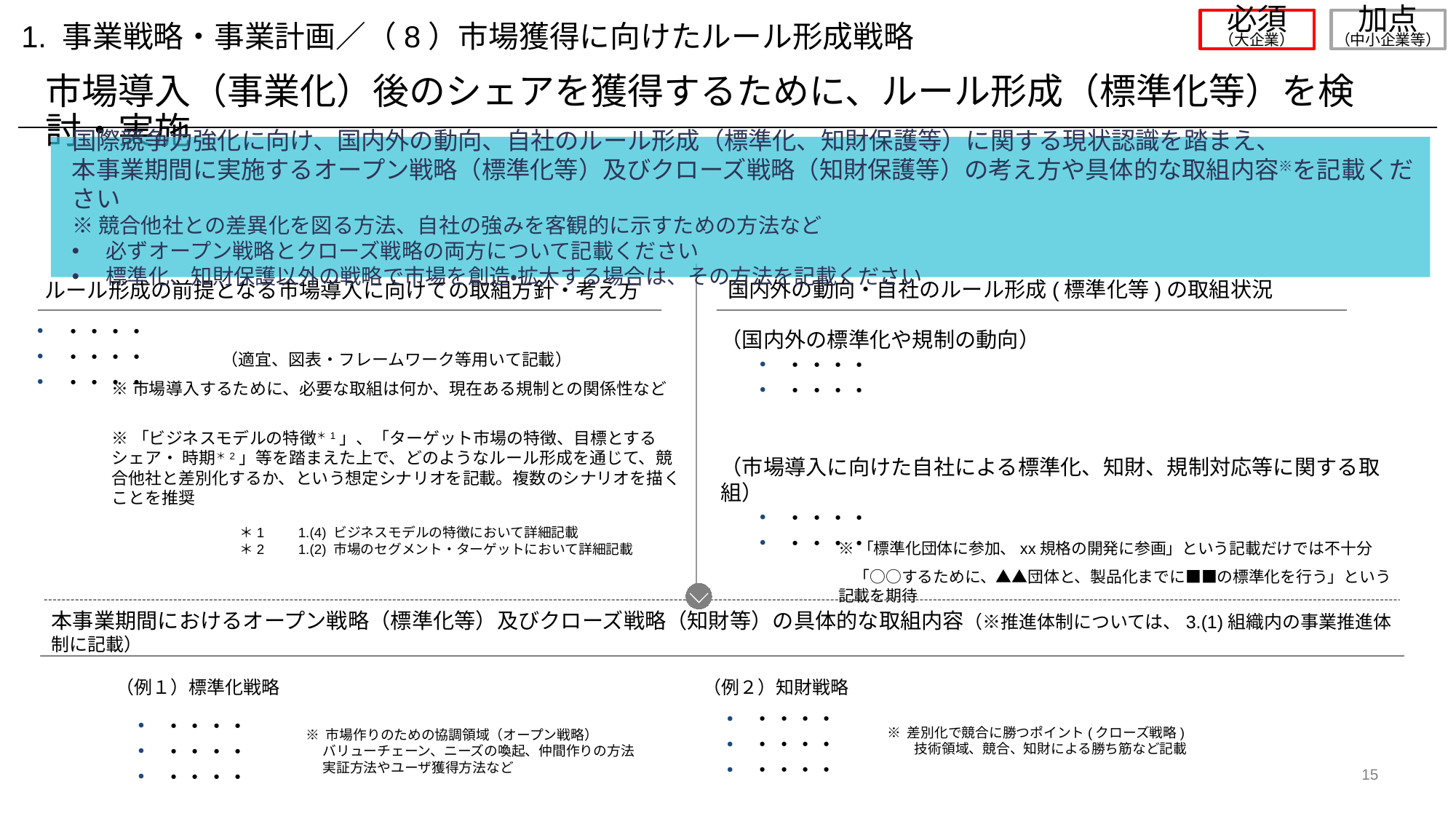

必須
（大企業）
加点
（中小企業等）
1. 事業戦略・事業計画／（8）市場獲得に向けたルール形成戦略
市場導入（事業化）後のシェアを獲得するために、ルール形成（標準化等）を検討・実施
国際競争力強化に向け、国内外の動向、自社のルール形成（標準化、知財保護等）に関する現状認識を踏まえ、
本事業期間に実施するオープン戦略（標準化等）及びクローズ戦略（知財保護等）の考え方や具体的な取組内容※を記載ください
※競合他社との差異化を図る方法、自社の強みを客観的に示すための方法など
必ずオープン戦略とクローズ戦略の両方について記載ください
標準化、知財保護以外の戦略で市場を創造・拡大する場合は、その方法を記載ください
国内外の動向・自社のルール形成(標準化等)の取組状況
ルール形成の前提となる市場導入に向けての取組方針・考え方
・・・・
・・・・
・・・・

（適宜、図表・フレームワーク等用いて記載）
※市場導入するために、必要な取組は何か、現在ある規制との関係性など
※「ビジネスモデルの特徴＊1」、「ターゲット市場の特徴、目標とするシェア・ 時期＊2」等を踏まえた上で、どのようなルール形成を通じて、競合他社と差別化するか、という想定シナリオを記載。複数のシナリオを描くことを推奨
　　
　　　　　　	＊1　　1.(4) ビジネスモデルの特徴において詳細記載
　　                       	＊2　　1.(2) 市場のセグメント・ターゲットにおいて詳細記載
（国内外の標準化や規制の動向）
・・・・
・・・・

（市場導入に向けた自社による標準化、知財、規制対応等に関する取組）
・・・・
・・・・
※「標準化団体に参加、xx規格の開発に参画」という記載だけでは不十分
　「○○するために、▲▲団体と、製品化までに■■の標準化を行う」という記載を期待

本事業期間におけるオープン戦略（標準化等）及びクローズ戦略（知財等）の具体的な取組内容（※推進体制については、3.(1)組織内の事業推進体制に記載）

（例１）標準化戦略
（例２）知財戦略
・・・・
・・・・
・・・・
※ 差別化で競合に勝つポイント(クローズ戦略)
　　技術領域、競合、知財による勝ち筋など記載

・・・・
・・・・
・・・・
※ 市場作りのための協調領域（オープン戦略）
　 バリューチェーン、ニーズの喚起、仲間作りの方法
　 実証方法やユーザ獲得方法など